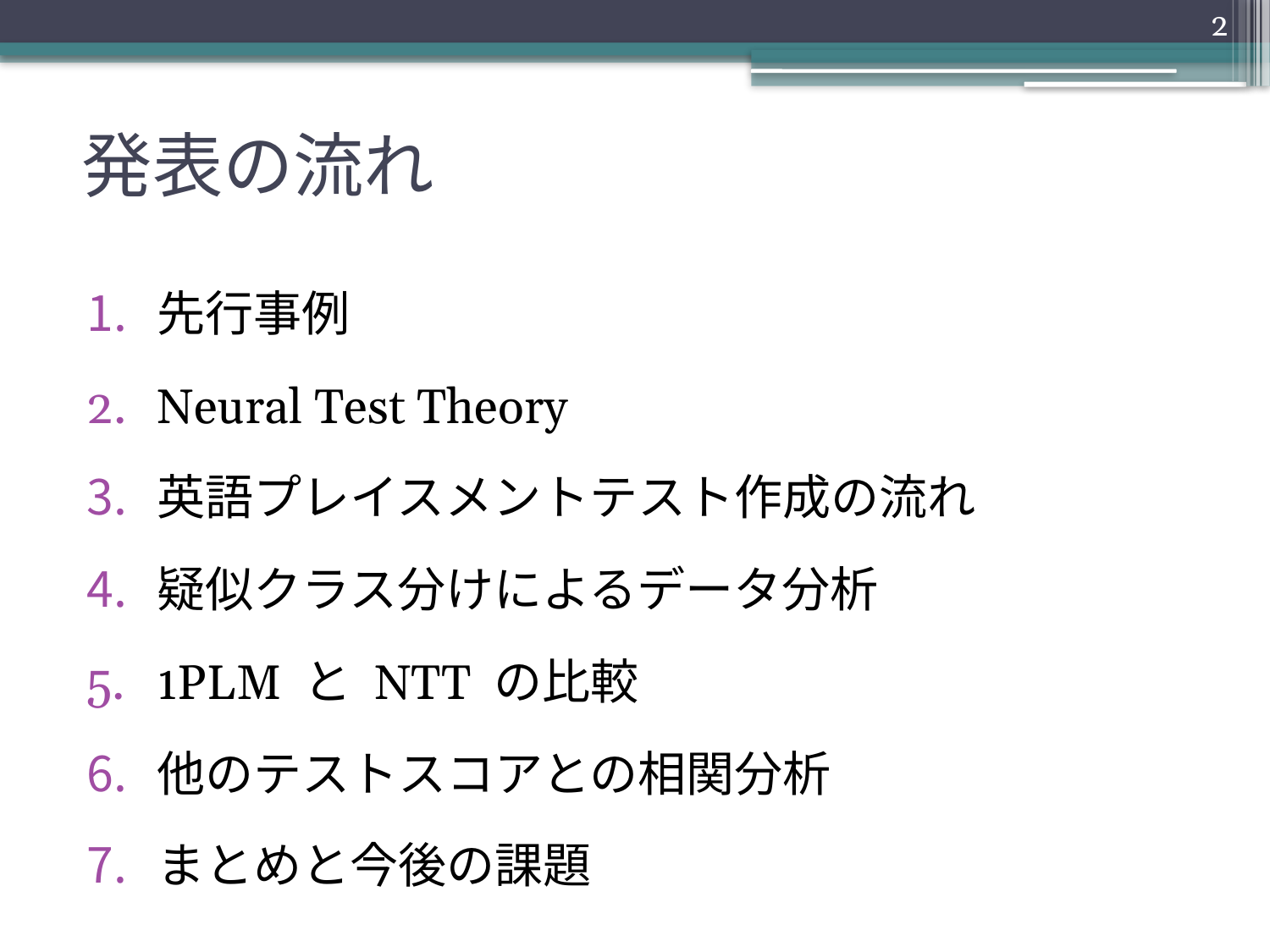

2
# 発表の流れ
先行事例
Neural Test Theory
英語プレイスメントテスト作成の流れ
疑似クラス分けによるデータ分析
1PLM と NTT の比較
他のテストスコアとの相関分析
まとめと今後の課題